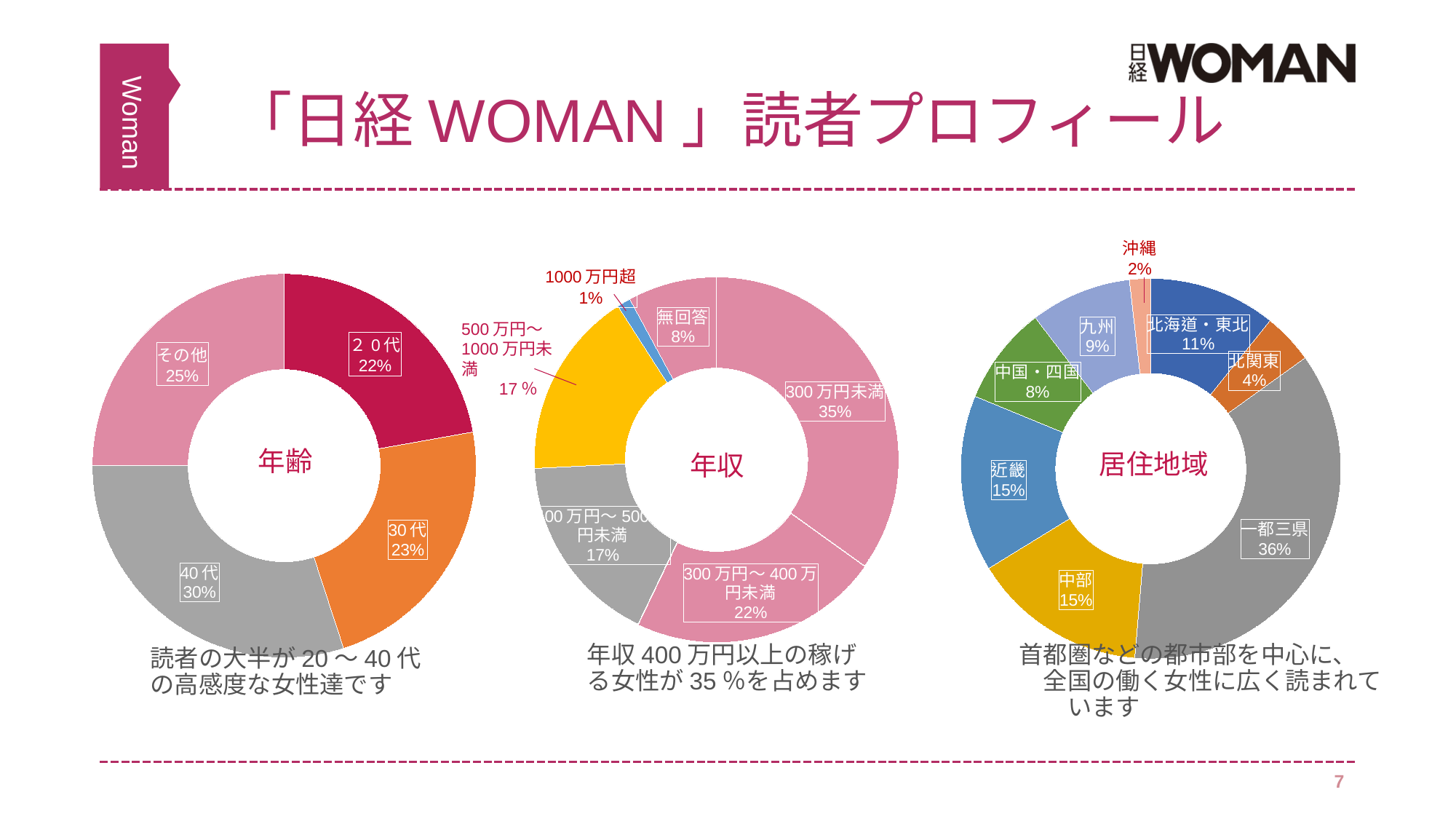

# 「日経WOMAN」読者プロフィール

### Chart: 年収

| Category | 年収 |
|---|---|
| 300万円未満 | 34.9 |
| 300万円～400万円未満 | 22.2 |
| 400万円～500万円未満 | 17.1 |
| 500万円～1000万円未満 | 16.7 |
| 1000万円超 | 1.2 |
| 無回答 | 7.9 |

### Chart: 年齢

| Category | 年齢 |
|---|---|
| 20代 | 22.1 |
| 30代 | 22.7 |
| 40代 | 29.9 |
| その他 | 24.9 |

### Chart: 居住地域

| Category | 居住地域 |
|---|---|
| 北海道・東北 | 10.8 |
| 北関東 | 4.3 |
| 一都三県 | 36.3 |
| 中部 | 14.9 |
| 近畿 | 15.0 |
| 中国・四国 | 8.4 |
| 九州 | 8.6 |
| 沖縄 | 1.8 |
500万円～1000万円未満
　　17％
首都圏などの都市部を中心に、　　全国の働く女性に広く読まれて　　います
年収400万円以上の稼げる女性が35％を占めます
読者の大半が20～40代の高感度な女性達です
7